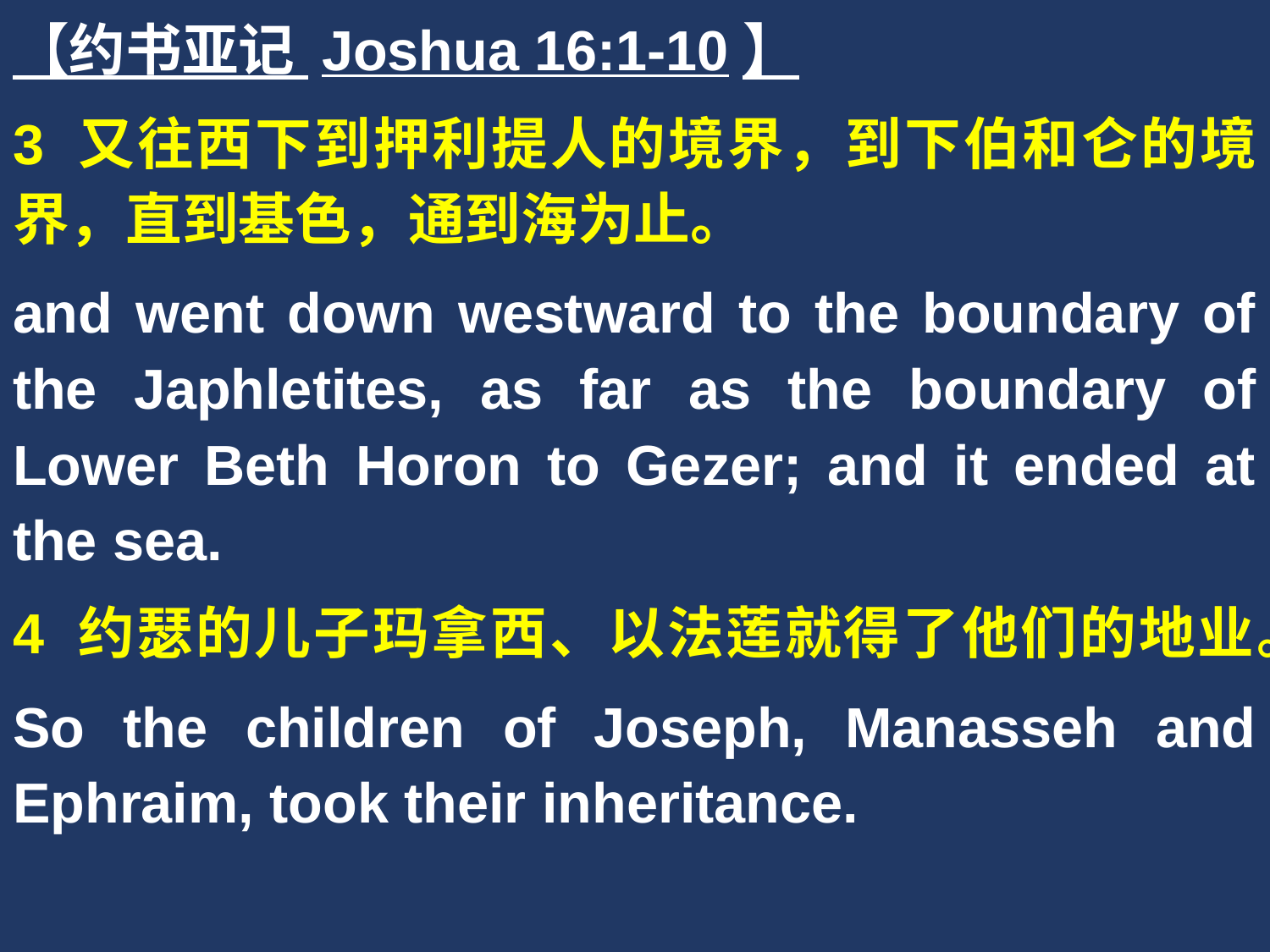

【约书亚记 Joshua 16:1-10】
3 又往西下到押利提人的境界，到下伯和仑的境界，直到基色，通到海为止。
and went down westward to the boundary of the Japhletites, as far as the boundary of Lower Beth Horon to Gezer; and it ended at the sea.
4 约瑟的儿子玛拿西、以法莲就得了他们的地业。
So the children of Joseph, Manasseh and Ephraim, took their inheritance.